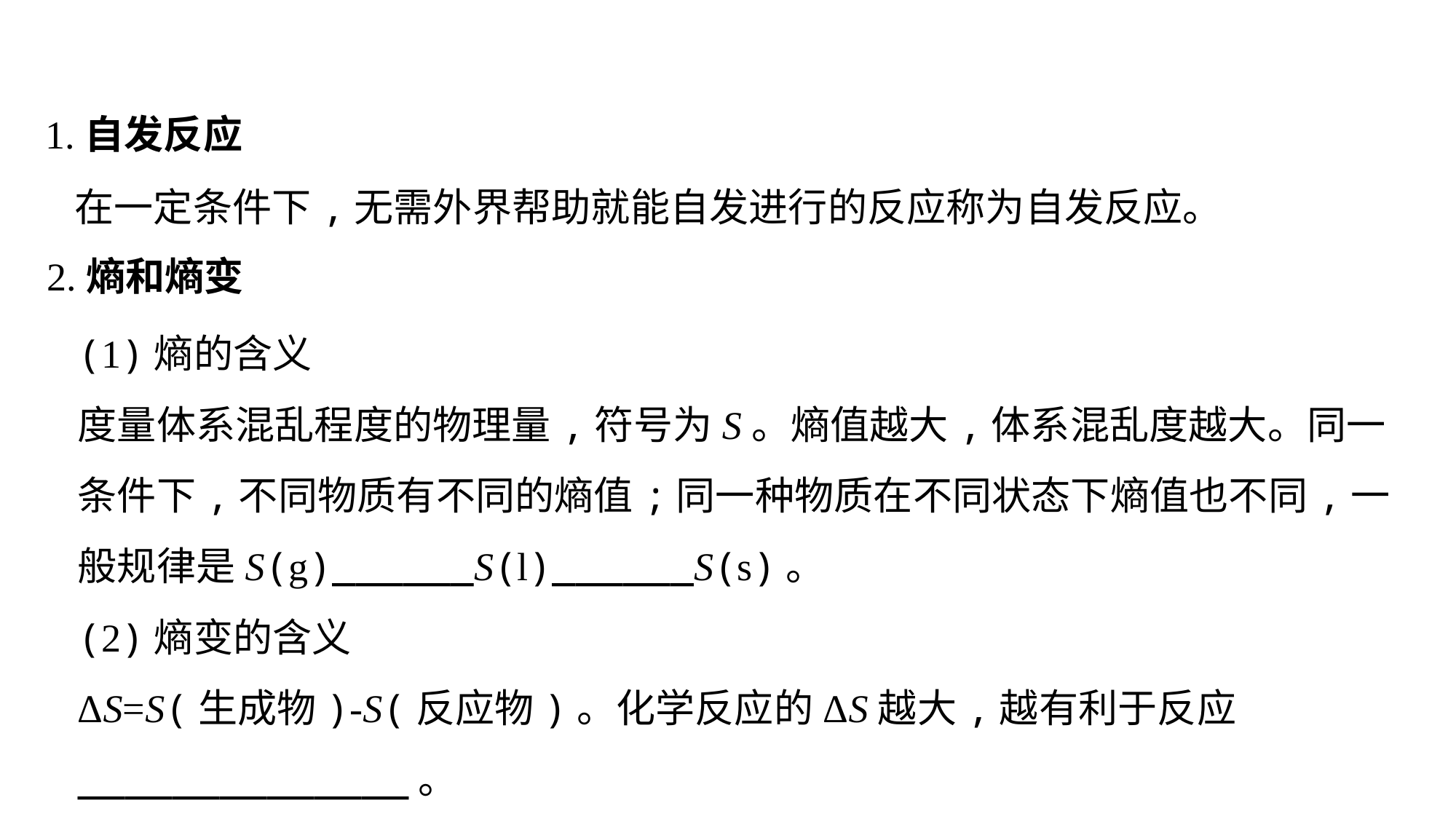

1.自发反应
在一定条件下,无需外界帮助就能自发进行的反应称为自发反应。
2.熵和熵变
(1)熵的含义
度量体系混乱程度的物理量,符号为S。熵值越大,体系混乱度越大。同一条件下,不同物质有不同的熵值;同一种物质在不同状态下熵值也不同,一般规律是S(g)______S(l)______S(s)。
(2)熵变的含义
ΔS=S(生成物)-S(反应物)。化学反应的ΔS越大,越有利于反应______________。